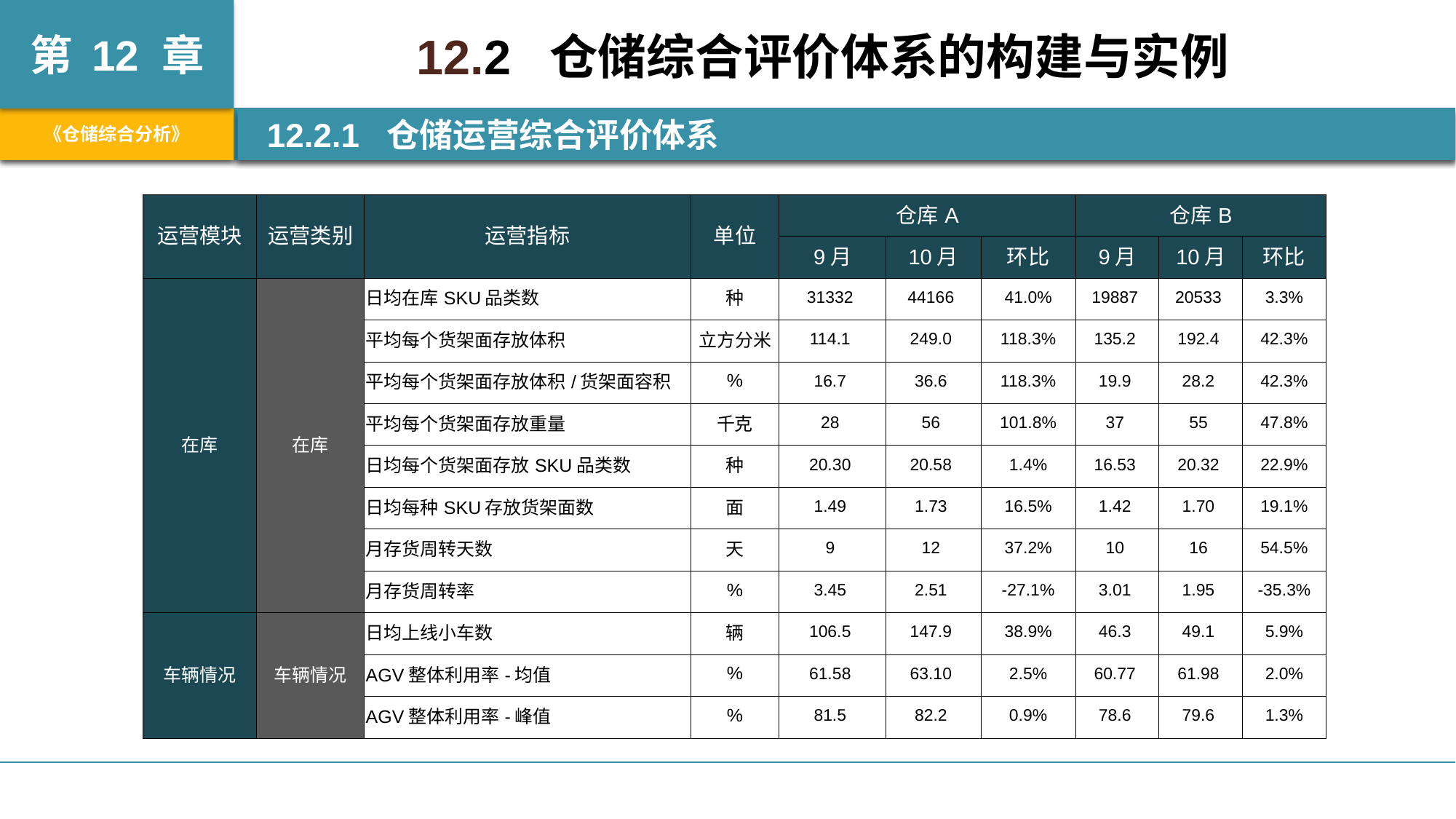

12.2  仓储综合评价体系的构建与实例
  12.2.1  仓储运营综合评价体系
| 运营模块 | 运营类别 | 运营指标 | 单位 | 仓库A |  |  | 仓库B |  |  |
| --- | --- | --- | --- | --- | --- | --- | --- | --- | --- |
|  |  |  |  | 9月 | 10月 | 环比 | 9月 | 10月 | 环比 |
| 在库 | 在库 | 日均在库SKU品类数 | 种 | 31332 | 44166 | 41.0% | 19887 | 20533 | 3.3% |
|  |  | 平均每个货架面存放体积 | 立方分米 | 114.1 | 249.0 | 118.3% | 135.2 | 192.4 | 42.3% |
|  |  | 平均每个货架面存放体积/货架面容积 | % | 16.7 | 36.6 | 118.3% | 19.9 | 28.2 | 42.3% |
|  |  | 平均每个货架面存放重量 | 千克 | 28 | 56 | 101.8% | 37 | 55 | 47.8% |
|  |  | 日均每个货架面存放SKU品类数 | 种 | 20.30 | 20.58 | 1.4% | 16.53 | 20.32 | 22.9% |
|  |  | 日均每种SKU存放货架面数 | 面 | 1.49 | 1.73 | 16.5% | 1.42 | 1.70 | 19.1% |
|  |  | 月存货周转天数 | 天 | 9 | 12 | 37.2% | 10 | 16 | 54.5% |
|  |  | 月存货周转率 | % | 3.45 | 2.51 | -27.1% | 3.01 | 1.95 | -35.3% |
| 车辆情况 | 车辆情况 | 日均上线小车数 | 辆 | 106.5 | 147.9 | 38.9% | 46.3 | 49.1 | 5.9% |
|  |  | AGV整体利用率-均值 | % | 61.58 | 63.10 | 2.5% | 60.77 | 61.98 | 2.0% |
|  |  | AGV整体利用率-峰值 | % | 81.5 | 82.2 | 0.9% | 78.6 | 79.6 | 1.3% |